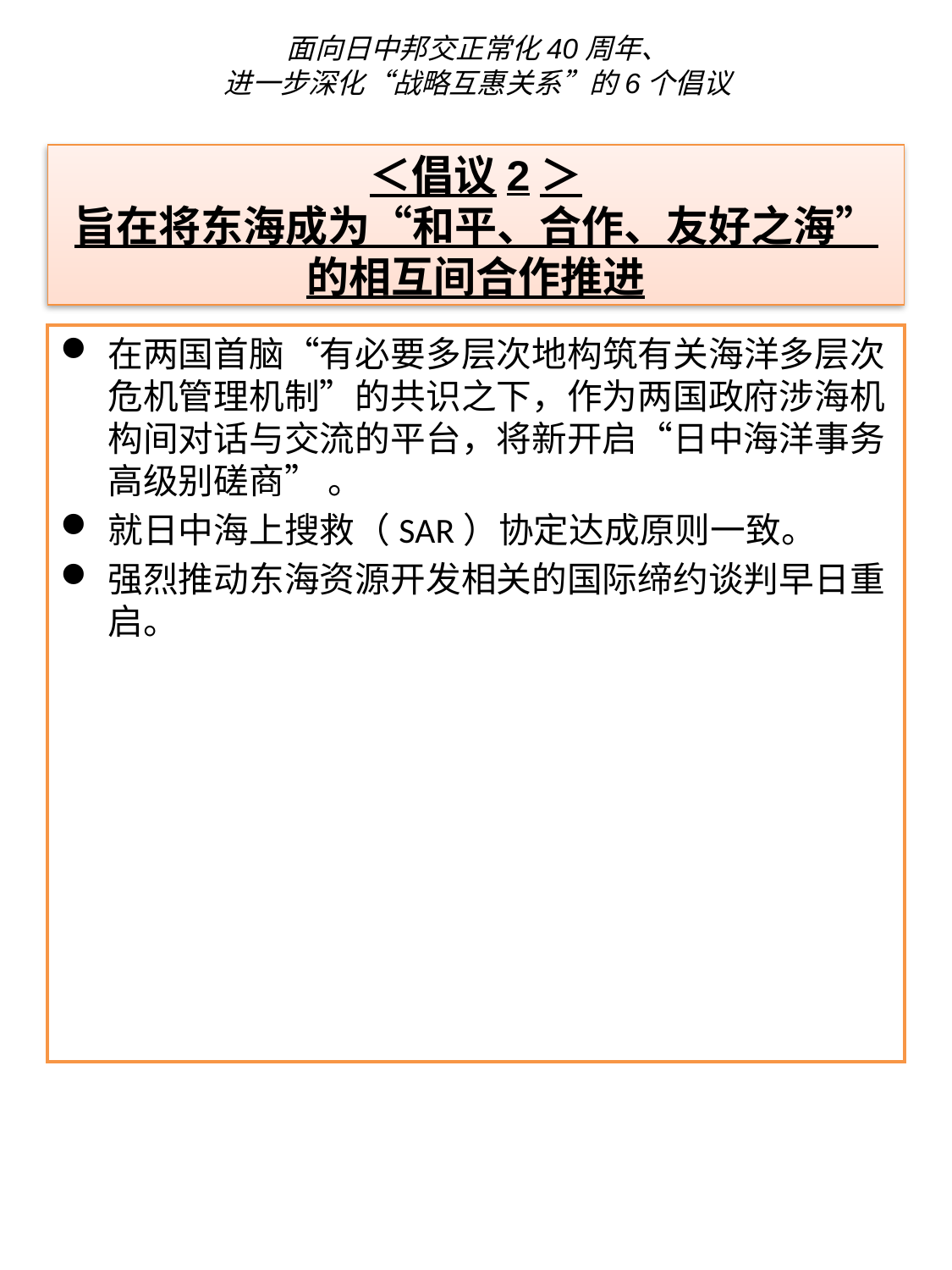

面向日中邦交正常化40周年、
进一步深化“战略互惠关系”的6个倡议
# ＜倡议2＞ 旨在将东海成为“和平、合作、友好之海”的相互间合作推进
在两国首脑“有必要多层次地构筑有关海洋多层次危机管理机制”的共识之下，作为两国政府涉海机构间对话与交流的平台，将新开启“日中海洋事务高级别磋商” 。
就日中海上搜救（SAR）协定达成原则一致。
强烈推动东海资源开发相关的国际缔约谈判早日重启。